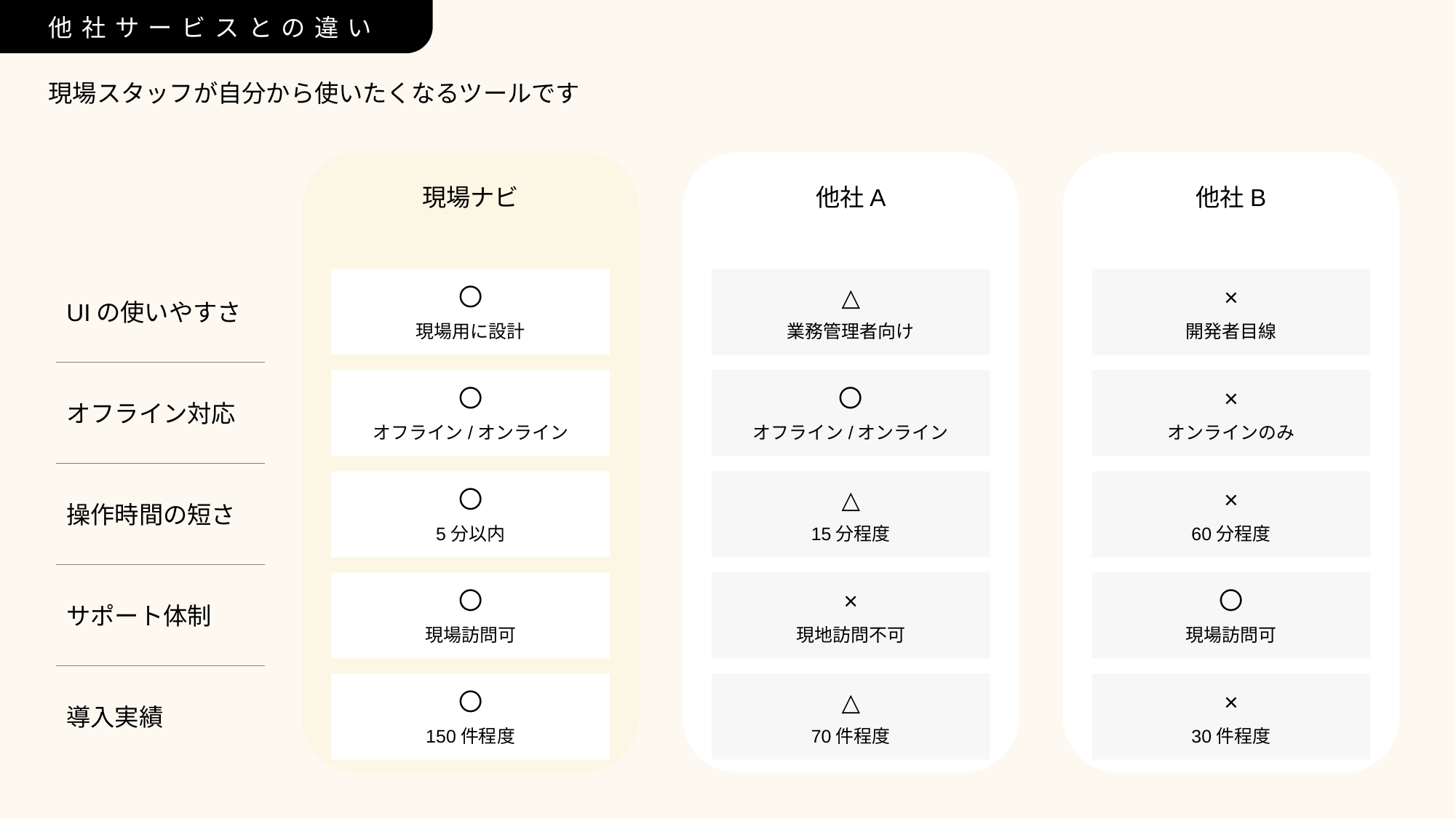

他社サービスとの違い
現場スタッフが自分から使いたくなるツールです

現場ナビ
〇
現場用に設計
〇
オフライン/オンライン
〇
5分以内
〇
現場訪問可
〇
150件程度

他社A
△
業務管理者向け
〇
オフライン/オンライン
△
15分程度
×
現地訪問不可
△
70件程度

他社B
×
開発者目線
×
オンラインのみ
×
60分程度
〇
現場訪問可
×
30件程度
UIの使いやすさ
オフライン対応
操作時間の短さ
サポート体制
導入実績